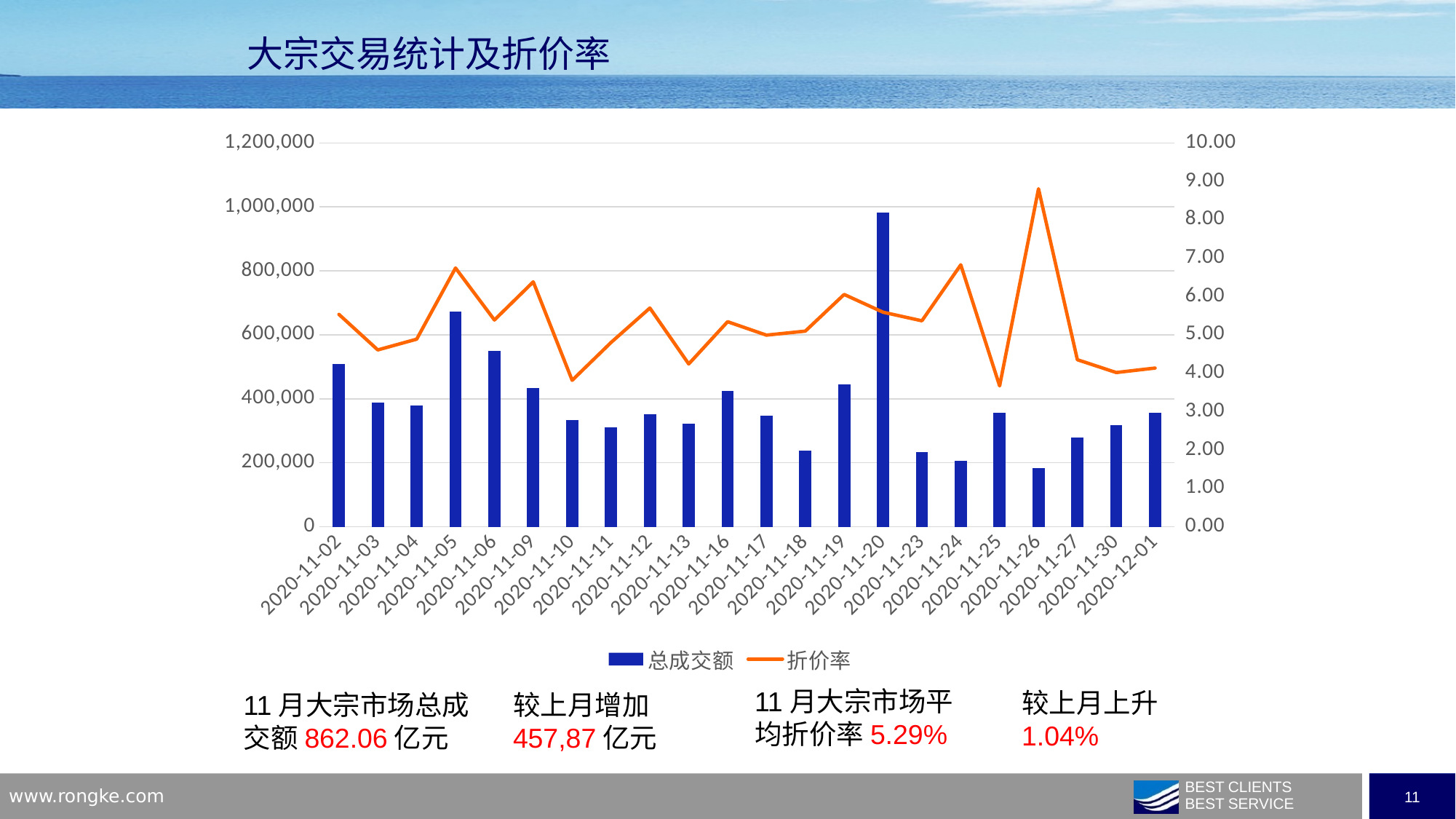

大宗交易统计及折价率

### Chart

| Category | 总成交额 | 折价率 |
|---|---|---|
| 2020-11-02 | 509075.1899999999 | 5.532361324037508 |
| 2020-11-03 | 388419.03 | 4.607440906099517 |
| 2020-11-04 | 379064.2 | 4.887155323835326 |
| 2020-11-05 | 673388.0399999998 | 6.740920872490158 |
| 2020-11-06 | 549430.9500000002 | 5.386317317197633 |
| 2020-11-09 | 434137.8999999998 | 6.38008021981782 |
| 2020-11-10 | 333839.75000000006 | 3.815372814305531 |
| 2020-11-11 | 311725.0699999999 | 4.799432623696084 |
| 2020-11-12 | 351160.70000000024 | 5.69761468619837 |
| 2020-11-13 | 321852.86 | 4.240926825703558 |
| 2020-11-16 | 423973.84 | 5.341156220690295 |
| 2020-11-17 | 347350.42000000016 | 4.991973465391276 |
| 2020-11-18 | 237903.61999999997 | 5.095886617189734 |
| 2020-11-19 | 445804.64999999985 | 6.051349128492927 |
| 2020-11-20 | 982053.8300000001 | 5.588664750373915 |
| 2020-11-23 | 232706.47999999998 | 5.365471735759261 |
| 2020-11-24 | 205170.45 | 6.823291749753643 |
| 2020-11-25 | 357268.7899999999 | 3.6679653752103145 |
| 2020-11-26 | 184132.49000000002 | 8.804570359944037 |
| 2020-11-27 | 277787.14999999997 | 4.351231794498854 |
| 2020-11-30 | 317258.6 | 4.01762466019629 |
| 2020-12-01 | 357077.68999999965 | 4.134260054896366 |
11月大宗市场平均折价率5.29%
较上月上升1.04%
11月大宗市场总成交额862.06亿元
较上月增加
457,87亿元